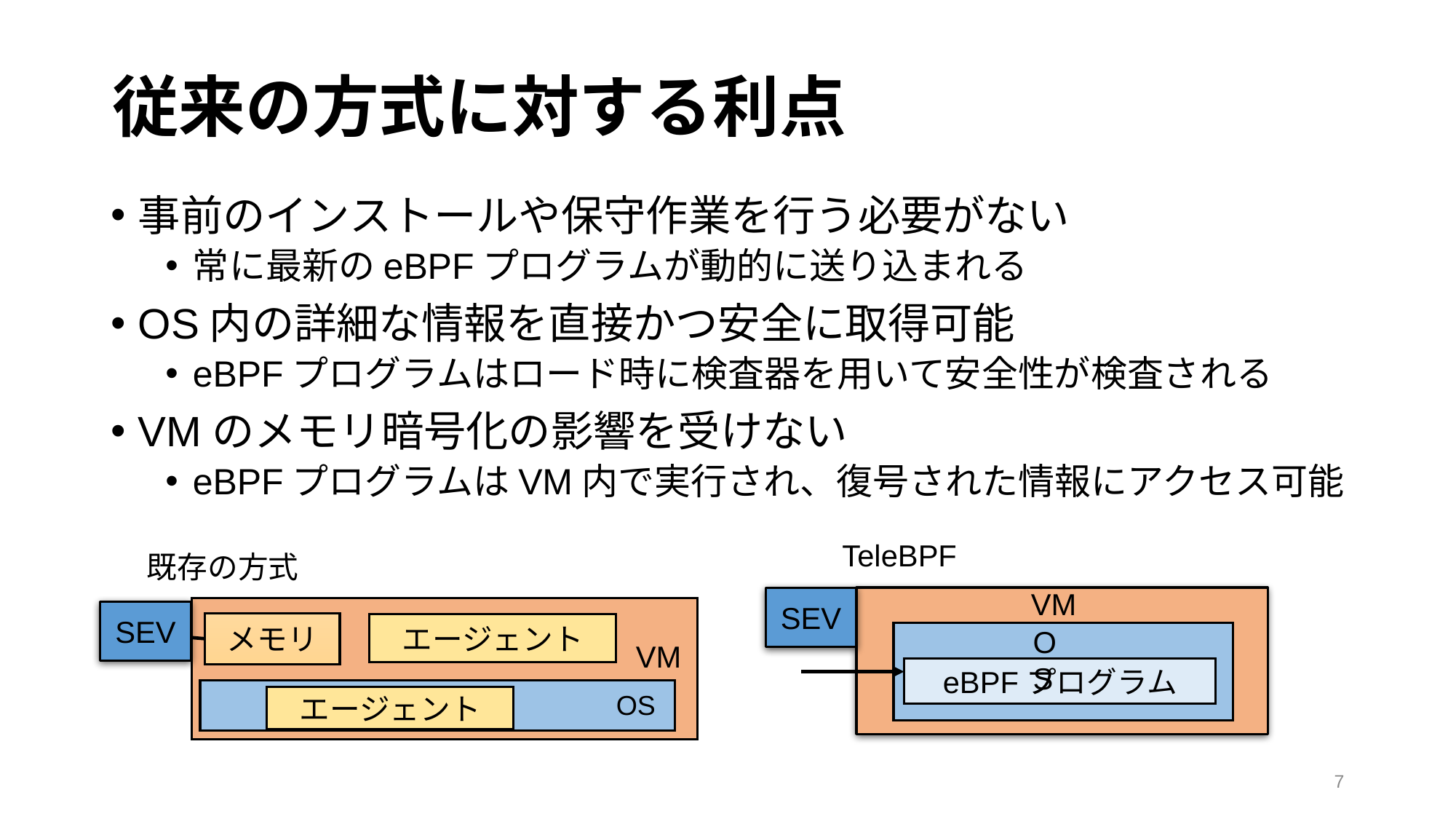

# 従来の方式に対する利点
事前のインストールや保守作業を行う必要がない
常に最新のeBPFプログラムが動的に送り込まれる
OS内の詳細な情報を直接かつ安全に取得可能
eBPFプログラムはロード時に検査器を用いて安全性が検査される
VMのメモリ暗号化の影響を受けない
eBPFプログラムはVM内で実行され、復号された情報にアクセス可能
TeleBPF
既存の方式
VM

SEV

SEV
メモリ
エージェント
OS

VM
eBPFプログラム

OS
エージェント
7